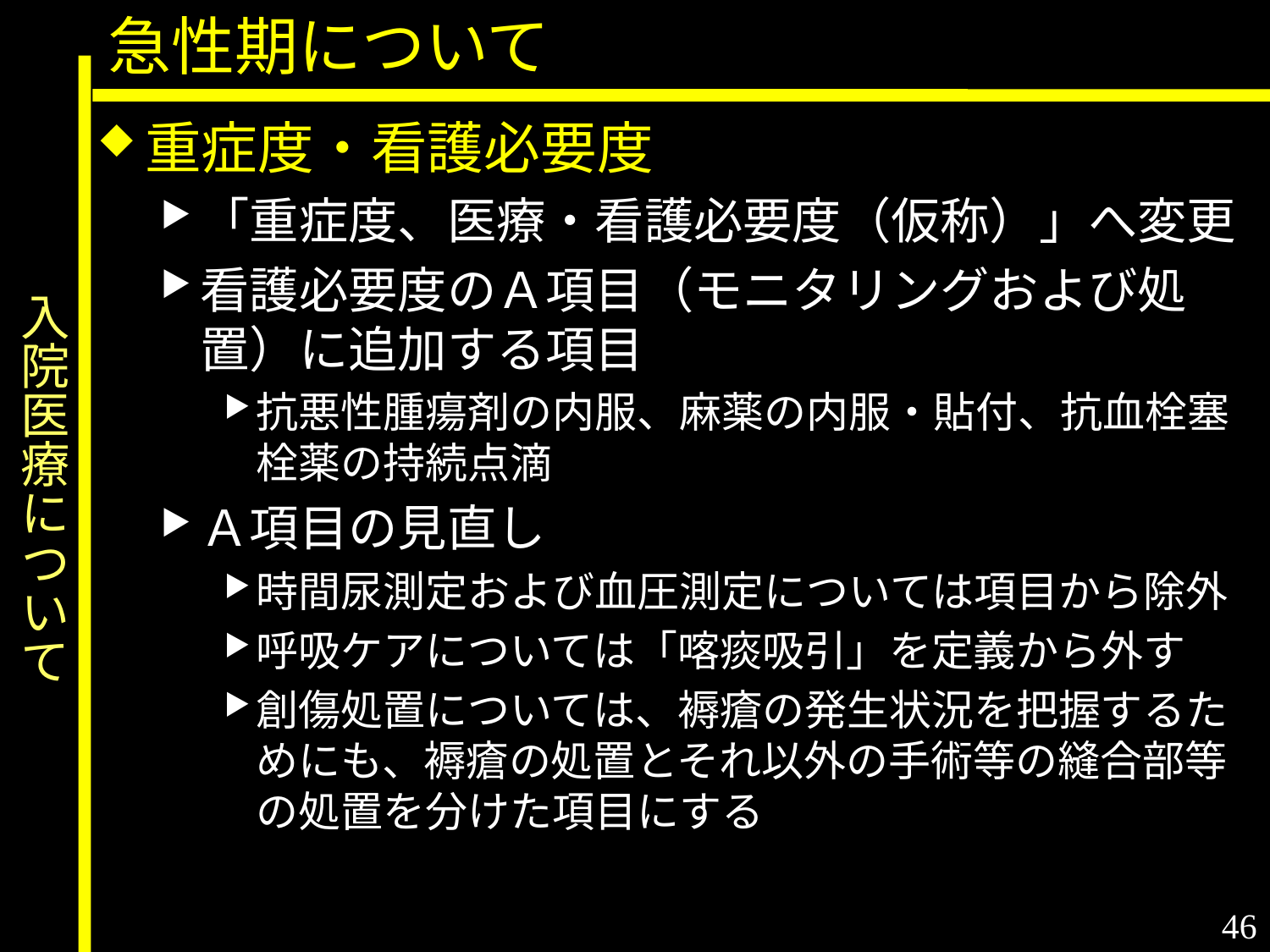

急性期について

重症度・看護必要度
「重症度、医療・看護必要度（仮称）」へ変更
看護必要度のＡ項目（モニタリングおよび処置）に追加する項目
抗悪性腫瘍剤の内服、麻薬の内服・貼付、抗血栓塞栓薬の持続点滴
Ａ項目の見直し
時間尿測定および血圧測定については項目から除外
呼吸ケアについては「喀痰吸引」を定義から外す
創傷処置については、褥瘡の発生状況を把握するためにも、褥瘡の処置とそれ以外の手術等の縫合部等の処置を分けた項目にする
# 入院医療について
46